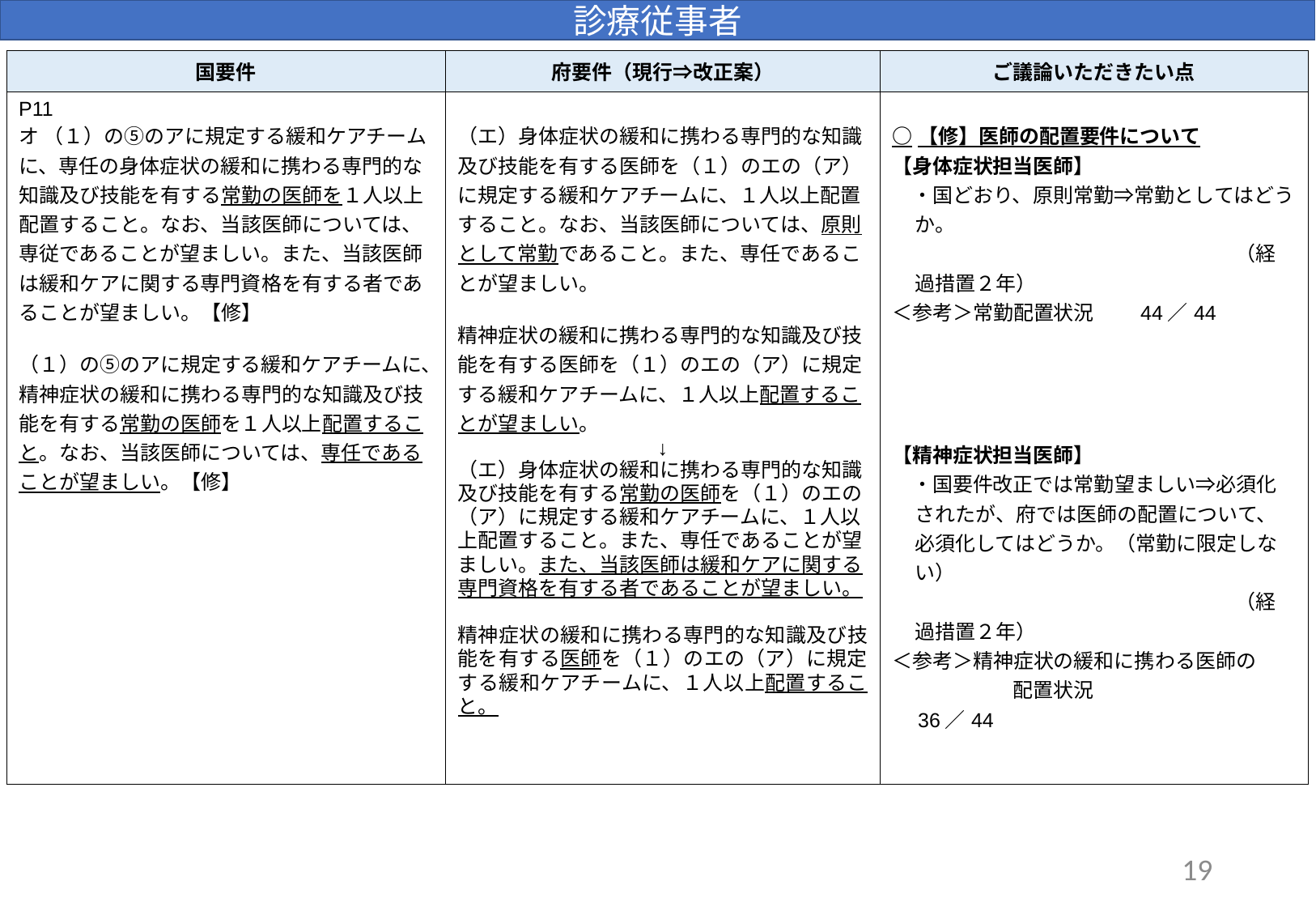

診療従事者
| 国要件 | 府要件（現行⇒改正案） | ご議論いただきたい点 |
| --- | --- | --- |
| P11 オ （１）の⑤のアに規定する緩和ケアチームに、専任の身体症状の緩和に携わる専門的な知識及び技能を有する常勤の医師を１人以上配置すること。なお、当該医師については、専従であることが望ましい。また、当該医師は緩和ケアに関する専門資格を有する者であることが望ましい。【修】 （１）の⑤のアに規定する緩和ケアチームに、精神症状の緩和に携わる専門的な知識及び技能を有する常勤の医師を１人以上配置すること。なお、当該医師については、専任であることが望ましい。【修】 | （エ）身体症状の緩和に携わる専門的な知識及び技能を有する医師を（１）のエの（ア）に規定する緩和ケアチームに、１人以上配置すること。なお、当該医師については、原則として常勤であること。また、専任であることが望ましい。 精神症状の緩和に携わる専門的な知識及び技能を有する医師を（１）のエの（ア）に規定する緩和ケアチームに、１人以上配置することが望ましい。 ↓ （エ）身体症状の緩和に携わる専門的な知識及び技能を有する常勤の医師を（１）のエの（ア）に規定する緩和ケアチームに、１人以上配置すること。また、専任であることが望ましい。また、当該医師は緩和ケアに関する専門資格を有する者であることが望ましい。 精神症状の緩和に携わる専門的な知識及び技能を有する医師を（１）のエの（ア）に規定する緩和ケアチームに、１人以上配置すること。 | ○【修】医師の配置要件について 【身体症状担当医師】 　・国どおり、原則常勤⇒常勤としてはどうか。 　　　　　　　　　　　　　　　　　（経過措置２年）　 ＜参考＞常勤配置状況　　44／44 【精神症状担当医師】 　・国要件改正では常勤望ましい⇒必須化されたが、府では医師の配置について、必須化してはどうか。（常勤に限定しない） 　　　　　　　　　　　　　　　　　（経過措置２年） ＜参考＞精神症状の緩和に携わる医師の 　　　　　　配置状況　　　　　　　　　　36／44 |
19